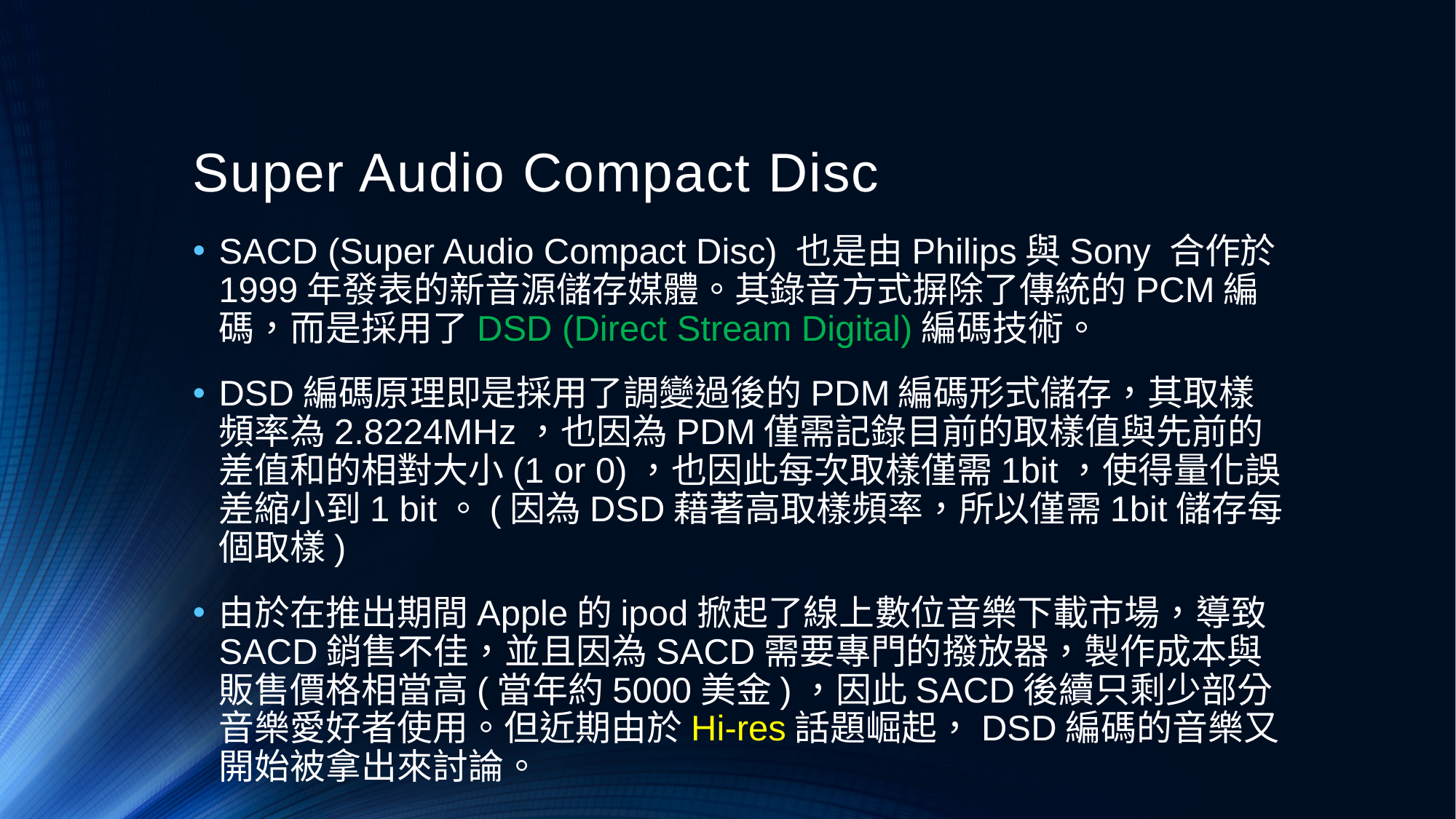

# Super Audio Compact Disc
SACD (Super Audio Compact Disc) 也是由Philips與Sony 合作於1999年發表的新音源儲存媒體。其錄音方式摒除了傳統的PCM編碼，而是採用了DSD (Direct Stream Digital)編碼技術。
DSD編碼原理即是採用了調變過後的PDM編碼形式儲存，其取樣頻率為2.8224MHz，也因為PDM僅需記錄目前的取樣值與先前的差值和的相對大小(1 or 0)，也因此每次取樣僅需1bit，使得量化誤差縮小到1 bit。(因為DSD藉著高取樣頻率，所以僅需1bit儲存每個取樣)
由於在推出期間Apple的ipod掀起了線上數位音樂下載市場，導致SACD銷售不佳，並且因為SACD需要專門的撥放器，製作成本與販售價格相當高(當年約5000美金)，因此SACD後續只剩少部分音樂愛好者使用。但近期由於Hi-res話題崛起，DSD編碼的音樂又開始被拿出來討論。